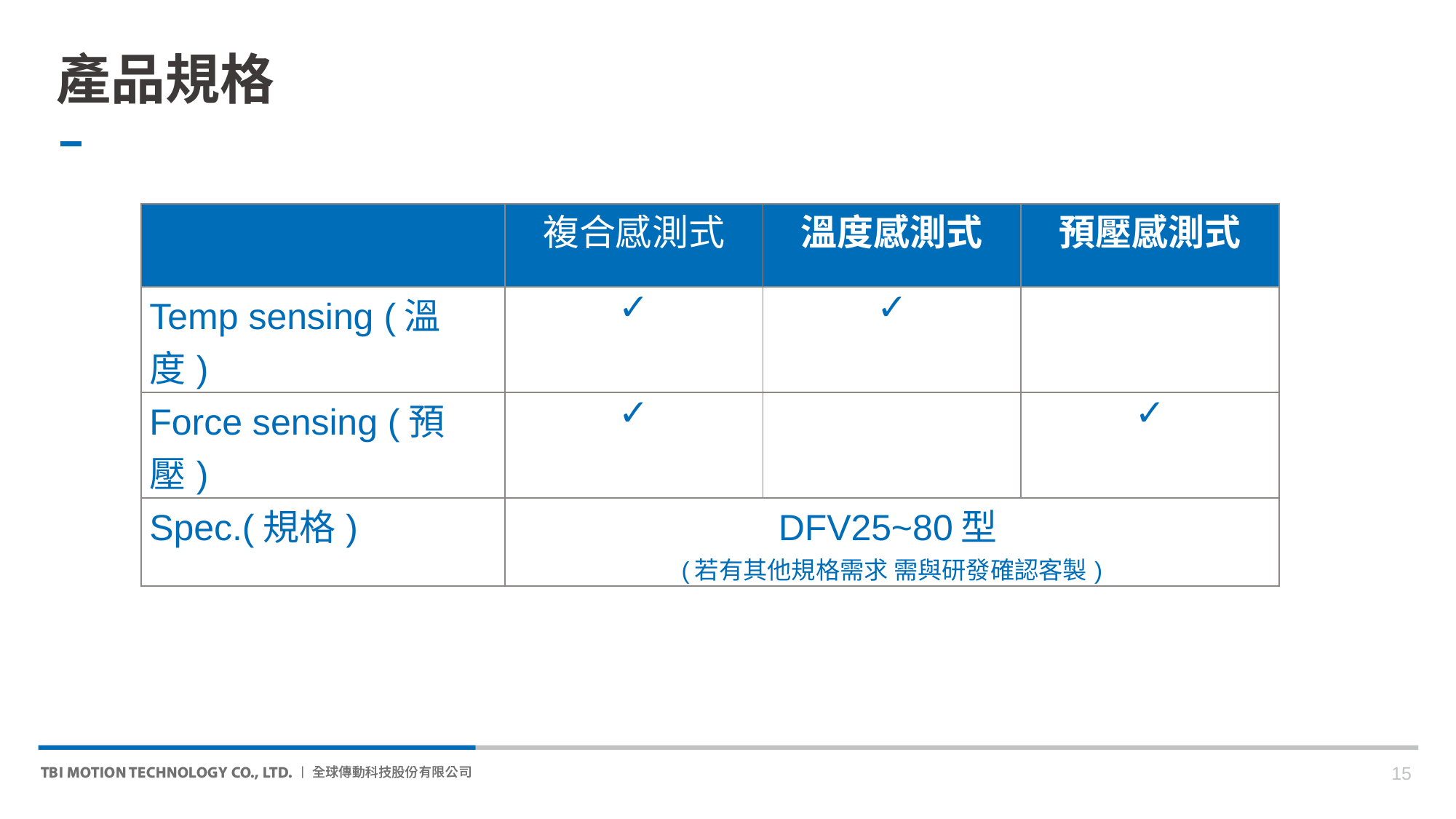

# 產品規格
|  | 複合感測式 | 溫度感測式 | 預壓感測式 |
| --- | --- | --- | --- |
| Temp sensing (溫度) | ✓ | ✓ |  |
| Force sensing (預壓) | ✓ |  | ✓ |
| Spec.(規格) | DFV25~80型 (若有其他規格需求 需與研發確認客製) |  |  |
15